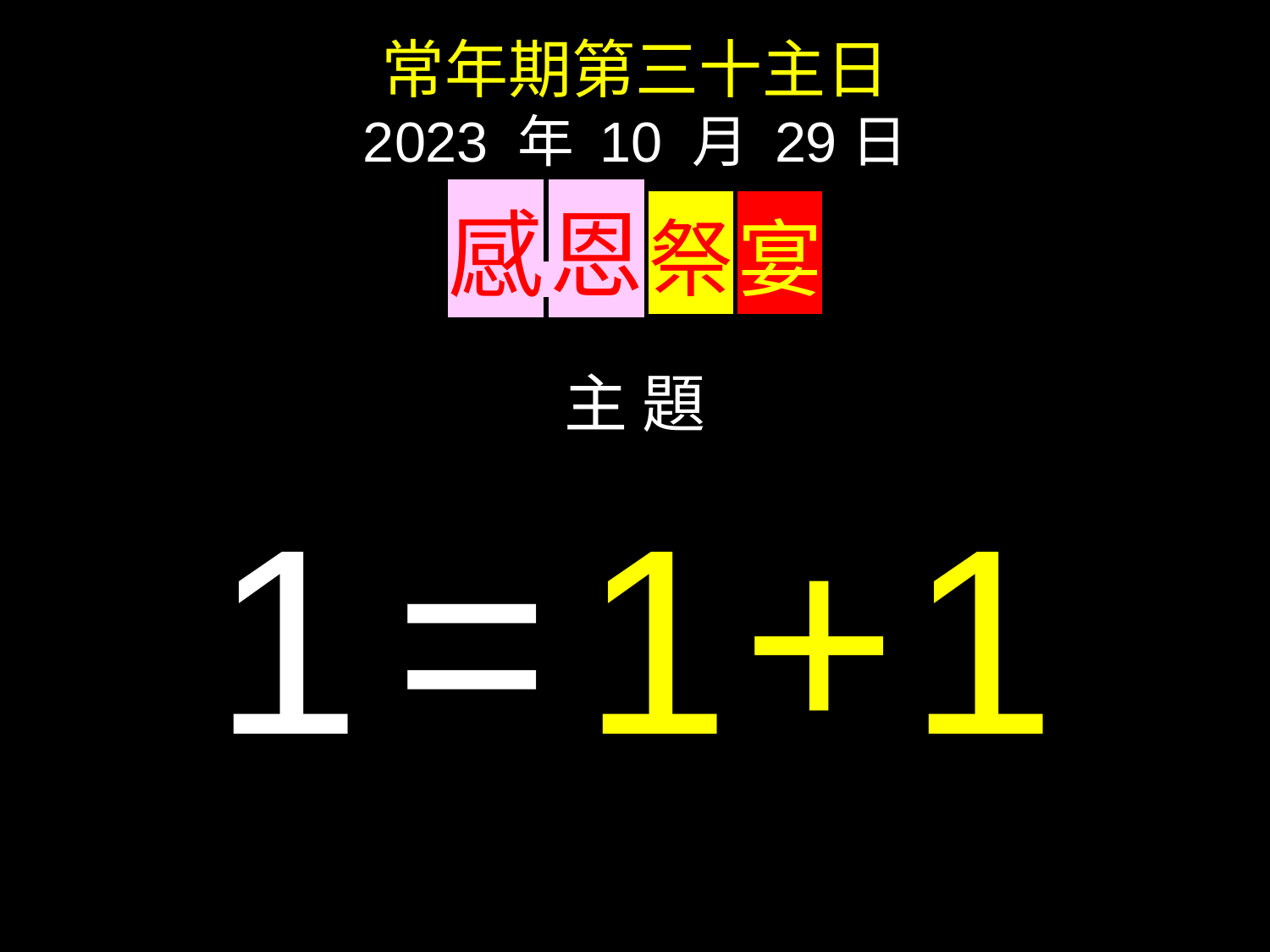

常年期第三十主日
2023 年 10 月 29日
感 恩 祭 宴

主 題

1 = 1+1